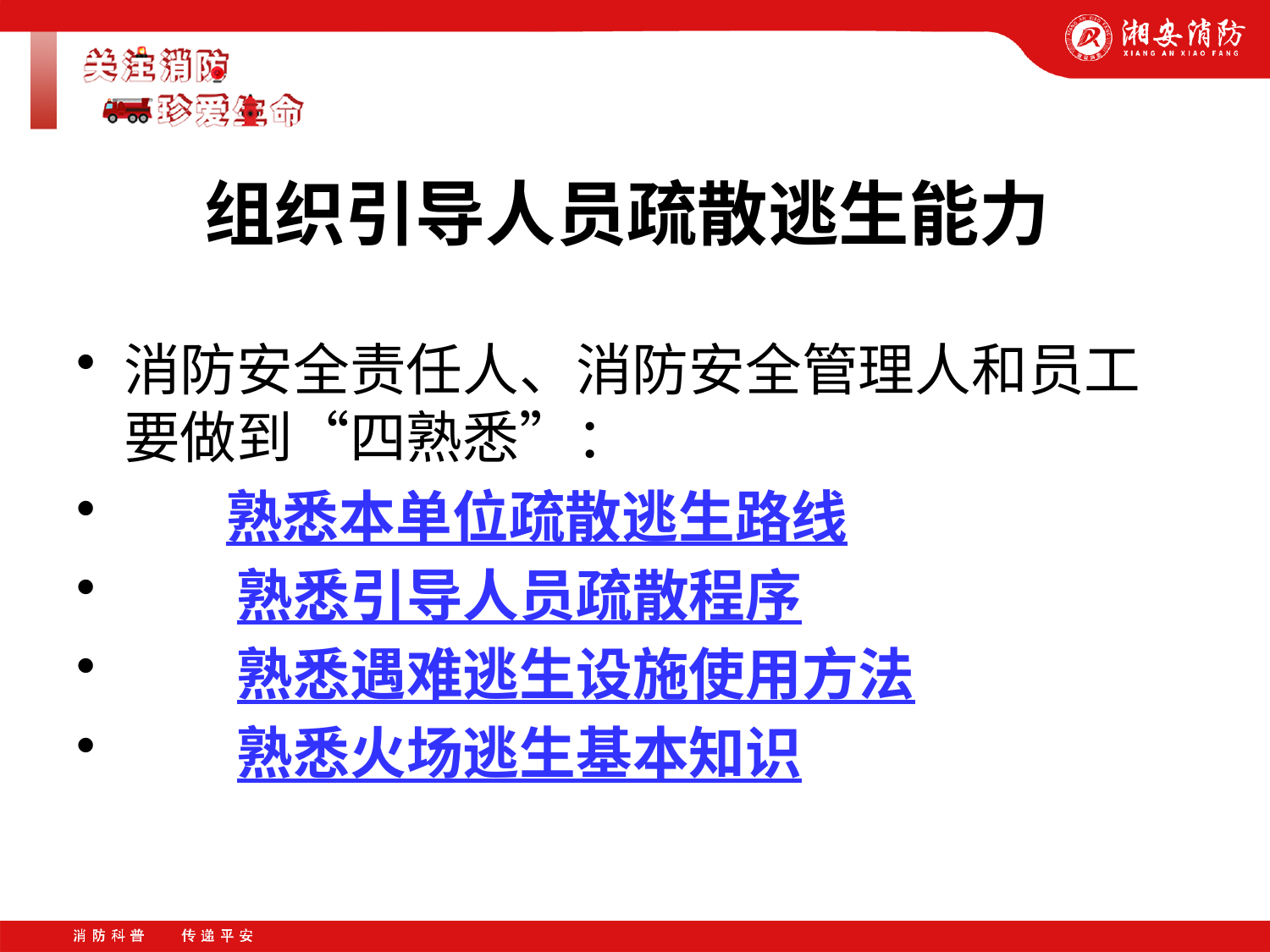

组织引导人员疏散逃生能力
消防安全责任人、消防安全管理人和员工要做到“四熟悉”：
       熟悉本单位疏散逃生路线
　　熟悉引导人员疏散程序
　　熟悉遇难逃生设施使用方法
　　熟悉火场逃生基本知识